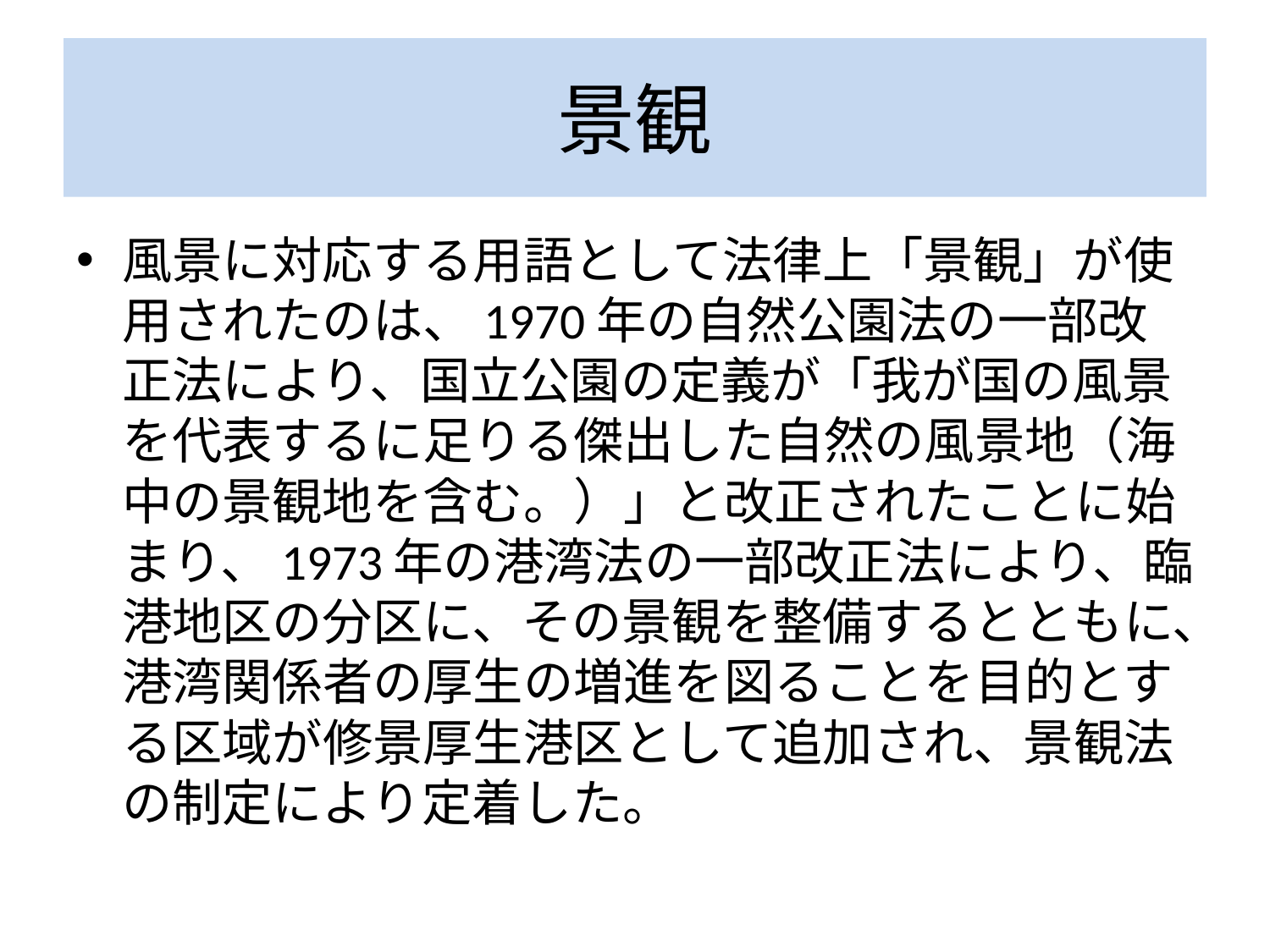

# 景観
風景に対応する用語として法律上「景観」が使用されたのは、1970年の自然公園法の一部改正法により、国立公園の定義が「我が国の風景を代表するに足りる傑出した自然の風景地（海中の景観地を含む。）」と改正されたことに始まり、1973年の港湾法の一部改正法により、臨港地区の分区に、その景観を整備するとともに、港湾関係者の厚生の増進を図ることを目的とする区域が修景厚生港区として追加され、景観法の制定により定着した。